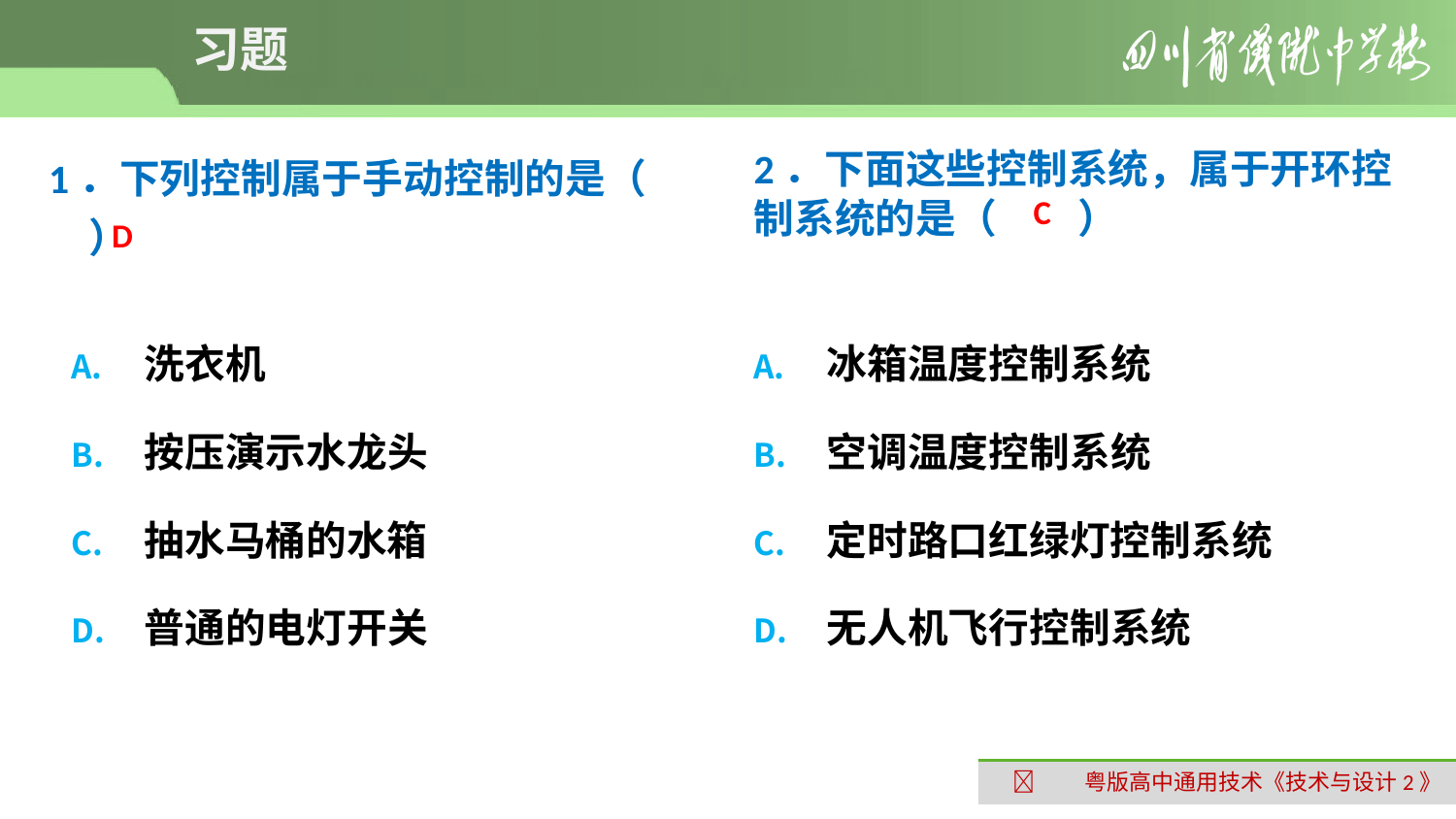

# 习题
1．下列控制属于手动控制的是（　　）
2．下面这些控制系统，属于开环控制系统的是（　　）

C
D
洗衣机
按压演示水龙头
抽水马桶的水箱
普通的电灯开关
冰箱温度控制系统
空调温度控制系统
定时路口红绿灯控制系统
无人机飞行控制系统